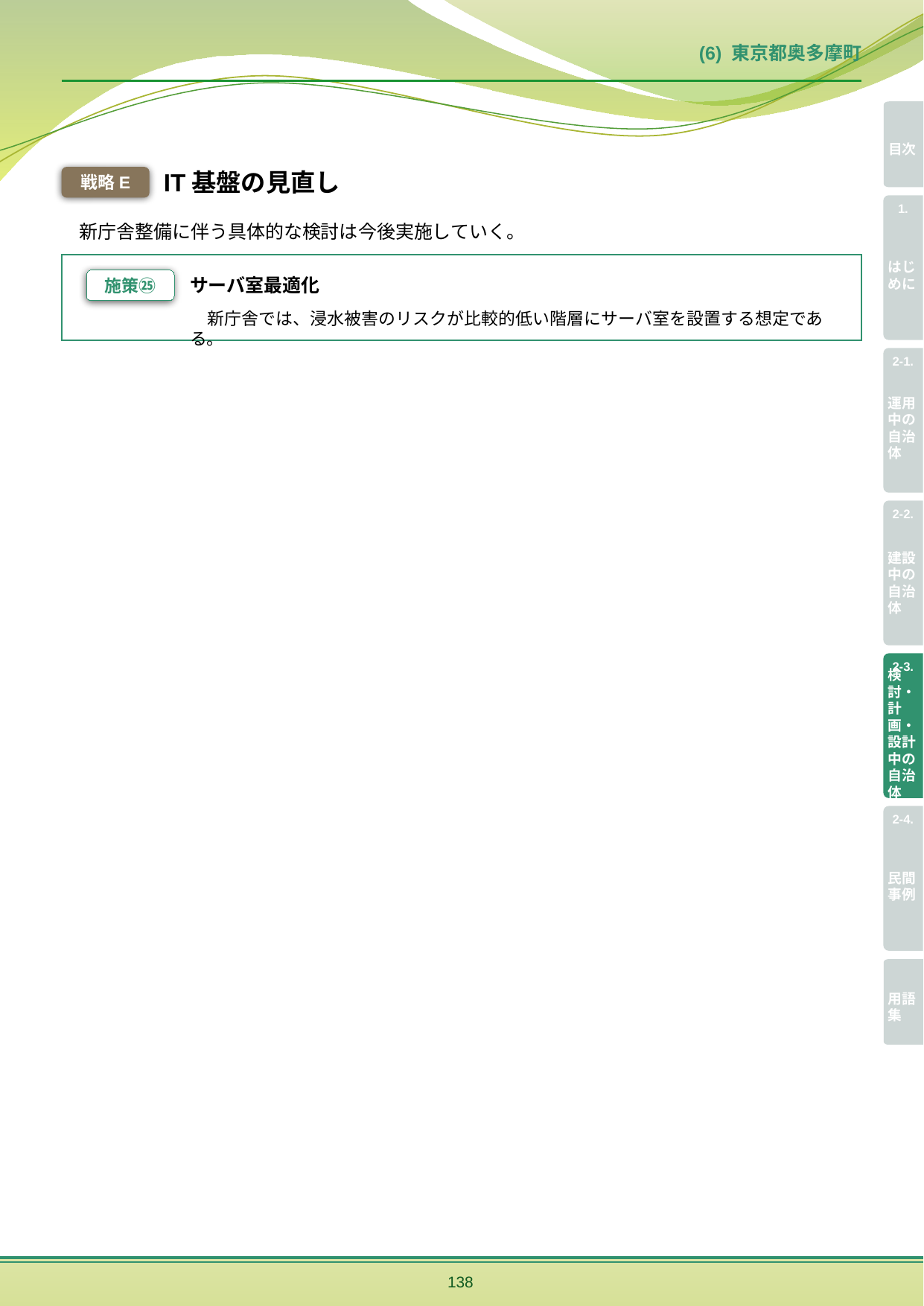

(6) 東京都奥多摩町
戦略E
IT基盤の見直し
新庁舎整備に伴う具体的な検討は今後実施していく。

施策㉕
サーバ室最適化
新庁舎では、浸水被害のリスクが比較的低い階層にサーバ室を設置する想定である。
138